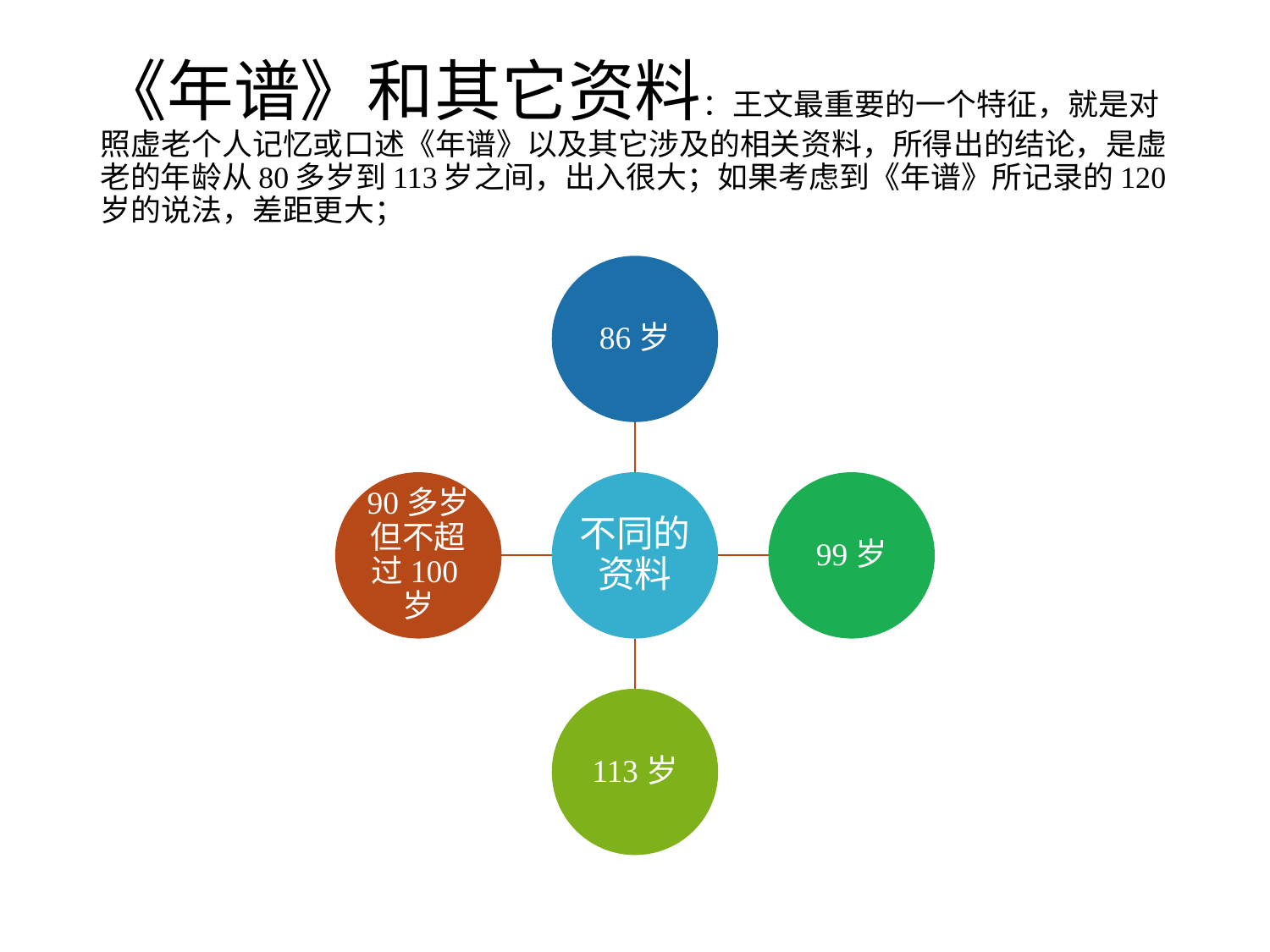

# 《年谱》和其它资料：王文最重要的一个特征，就是对照虚老个人记忆或口述《年谱》以及其它涉及的相关资料，所得出的结论，是虚老的年龄从80多岁到113岁之间，出入很大；如果考虑到《年谱》所记录的120岁的说法，差距更大；
不同的资料

86岁

99岁

113岁

90多岁但不超过100岁